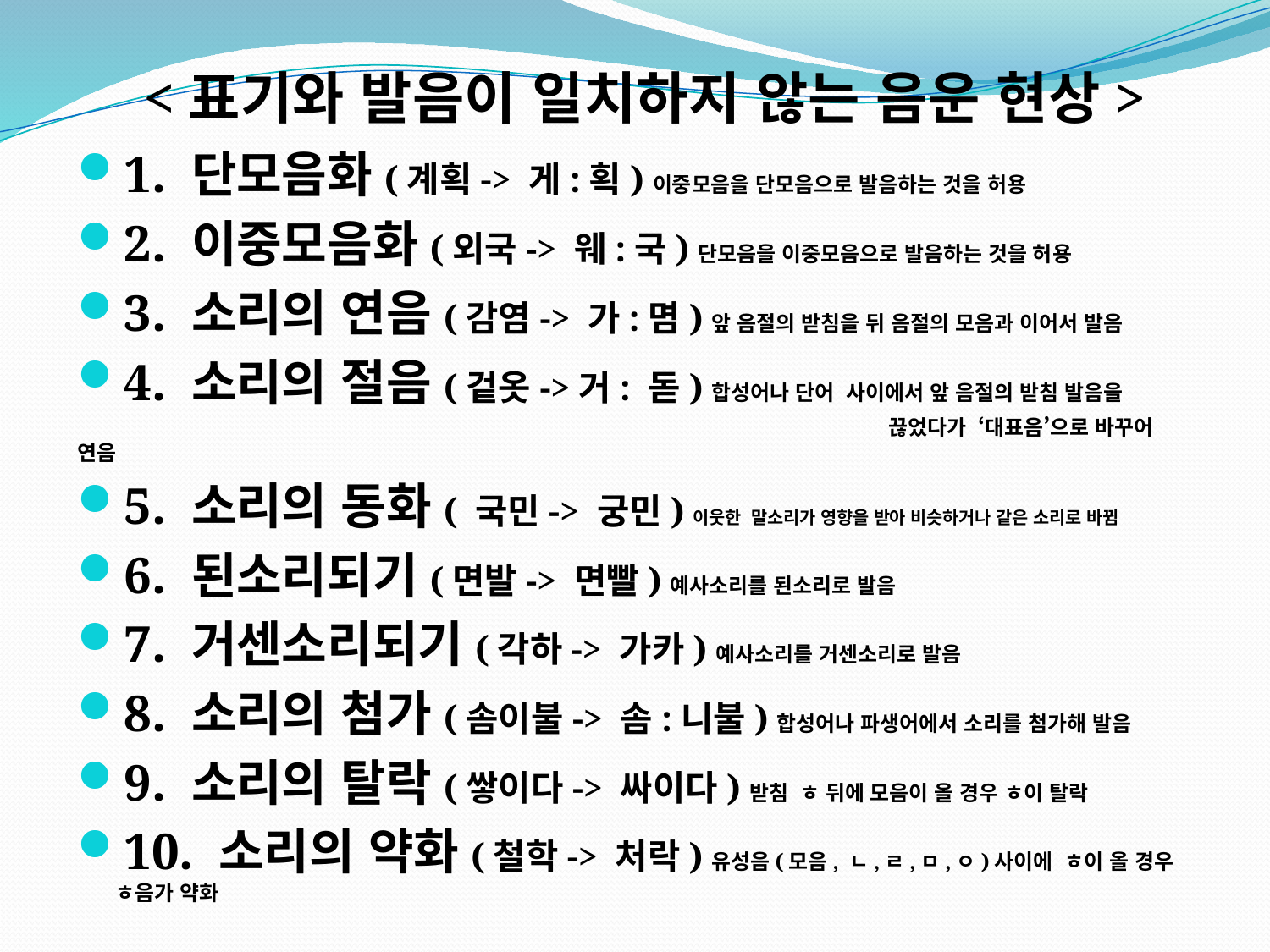

<표기와 발음이 일치하지 않는 음운 현상>
1. 단모음화(계획-> 게:획)이중모음을 단모음으로 발음하는 것을 허용
2. 이중모음화(외국-> 웨:국)단모음을 이중모음으로 발음하는 것을 허용
3. 소리의 연음(감염-> 가:몀)앞 음절의 받침을 뒤 음절의 모음과 이어서 발음
4. 소리의 절음(겉옷->거: 돋)합성어나 단어  사이에서 앞 음절의 받침 발음을
                                                                                                                                        끊었다가  ‘대표음’으로 바꾸어 연음
5. 소리의 동화( 국민-> 궁민)이웃한  말소리가 영향을 받아 비슷하거나 같은 소리로 바뀜
6. 된소리되기(면발-> 면빨)예사소리를 된소리로 발음
7. 거센소리되기(각하-> 가카)예사소리를 거센소리로 발음
8. 소리의 첨가(솜이불-> 솜:니불)합성어나 파생어에서 소리를 첨가해 발음
9. 소리의 탈락(쌓이다-> 싸이다)받침  ㅎ 뒤에 모음이 올 경우 ㅎ이 탈락
10. 소리의 약화(철학-> 처락)유성음(모음, ㄴ,ㄹ,ㅁ,ㅇ)사이에  ㅎ이 올 경우 ㅎ음가 약화